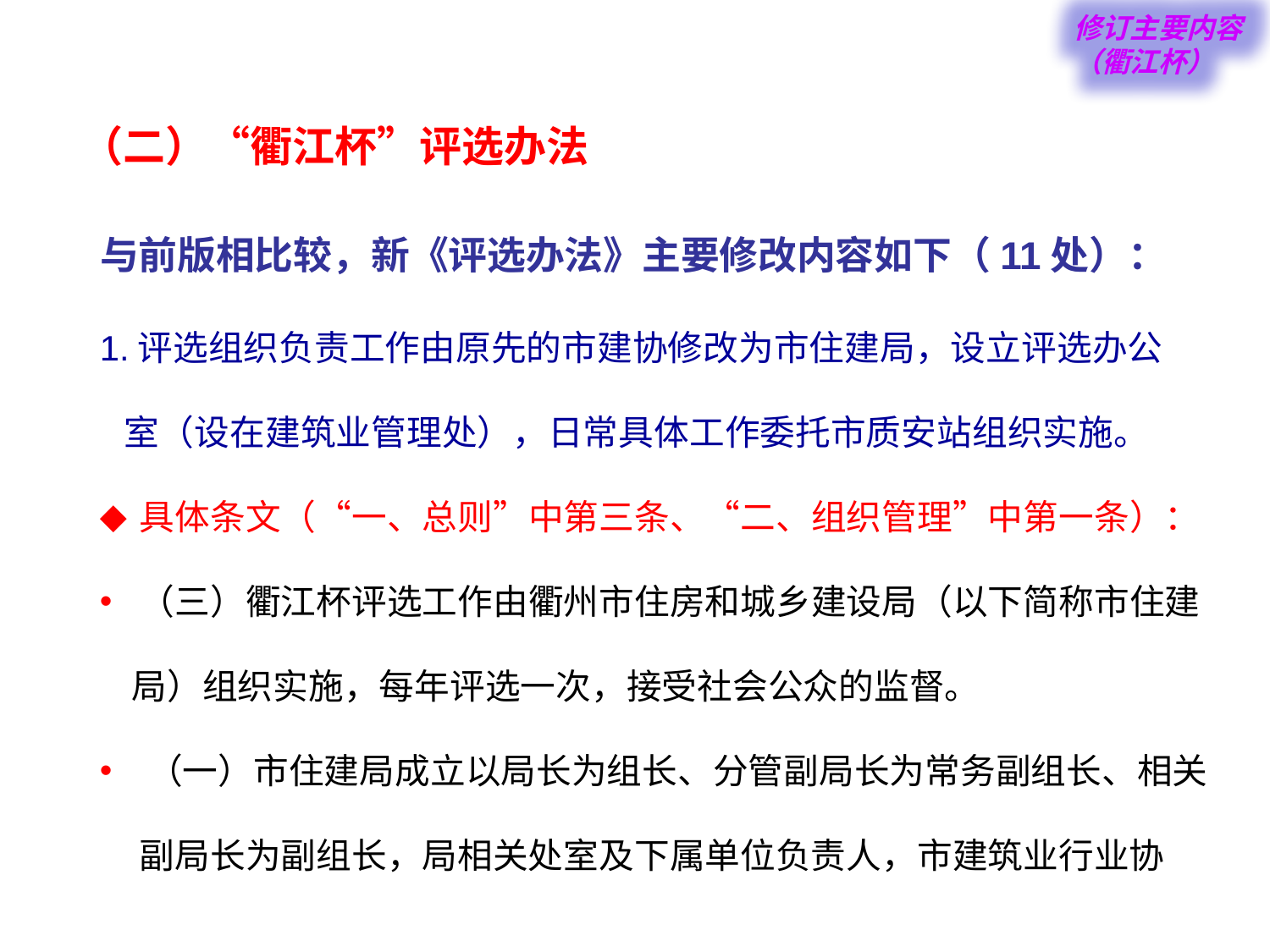

修订主要内容（衢江杯）
（二）“衢江杯”评选办法
与前版相比较，新《评选办法》主要修改内容如下（11处）：
1.评选组织负责工作由原先的市建协修改为市住建局，设立评选办公
  室（设在建筑业管理处），日常具体工作委托市质安站组织实施。
具体条文（“一、总则”中第三条、“二、组织管理”中第一条）：
（三）衢江杯评选工作由衢州市住房和城乡建设局（以下简称市住建
   局）组织实施，每年评选一次，接受社会公众的监督。
（一）市住建局成立以局长为组长、分管副局长为常务副组长、相关
    副局长为副组长，局相关处室及下属单位负责人，市建筑业行业协